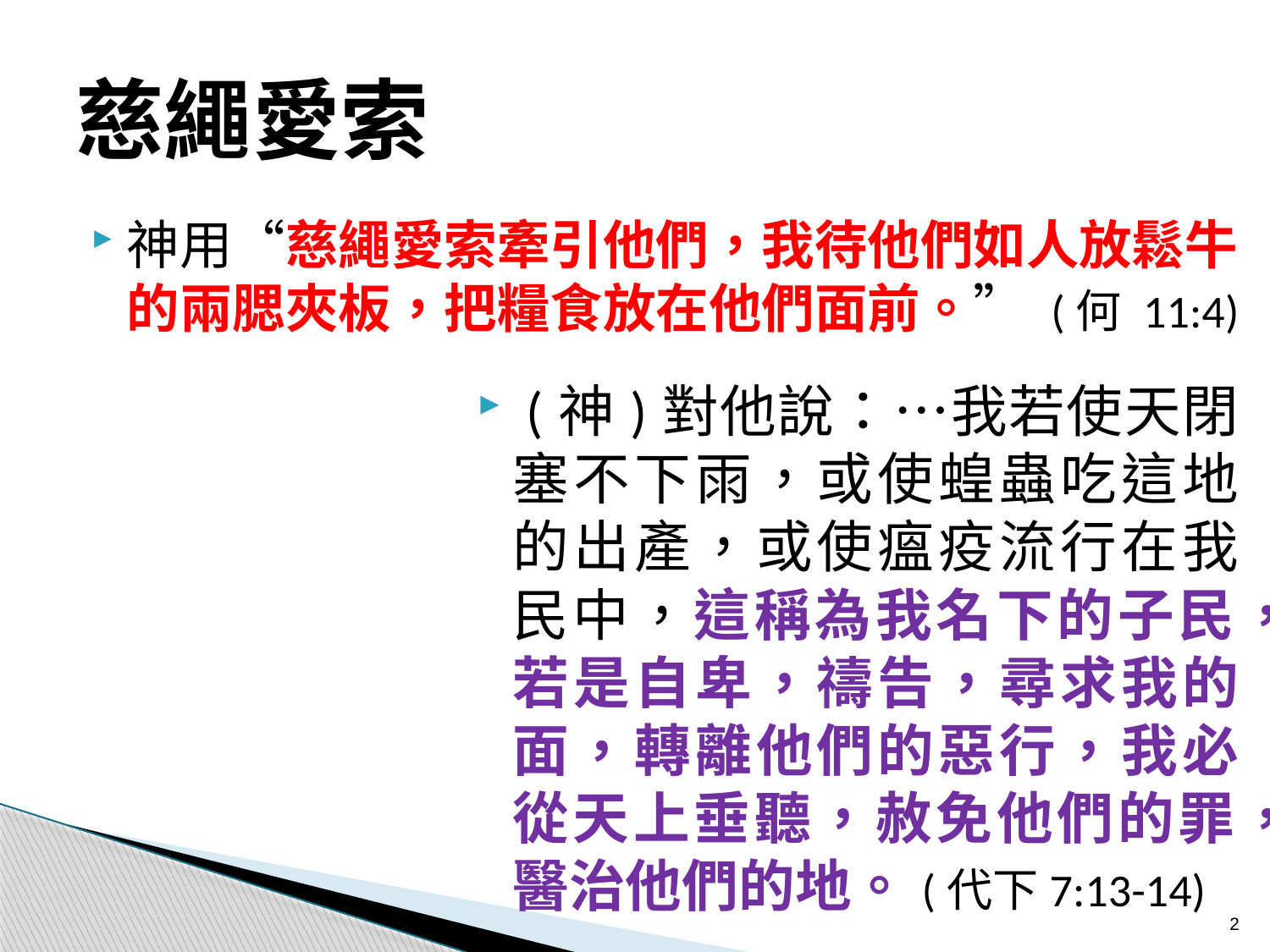

# 慈繩愛索
神用“慈繩愛索牽引他們，我待他們如人放鬆牛的兩腮夾板，把糧食放在他們面前。” (何 11:4)

 (神)對他說：…我若使天閉塞不下雨，或使蝗蟲吃這地的出產，或使瘟疫流行在我民中，這稱為我名下的子民，若是自卑，禱告，尋求我的面，轉離他們的惡行，我必從天上垂聽，赦免他們的罪，醫治他們的地。(代下7:13-14)
2